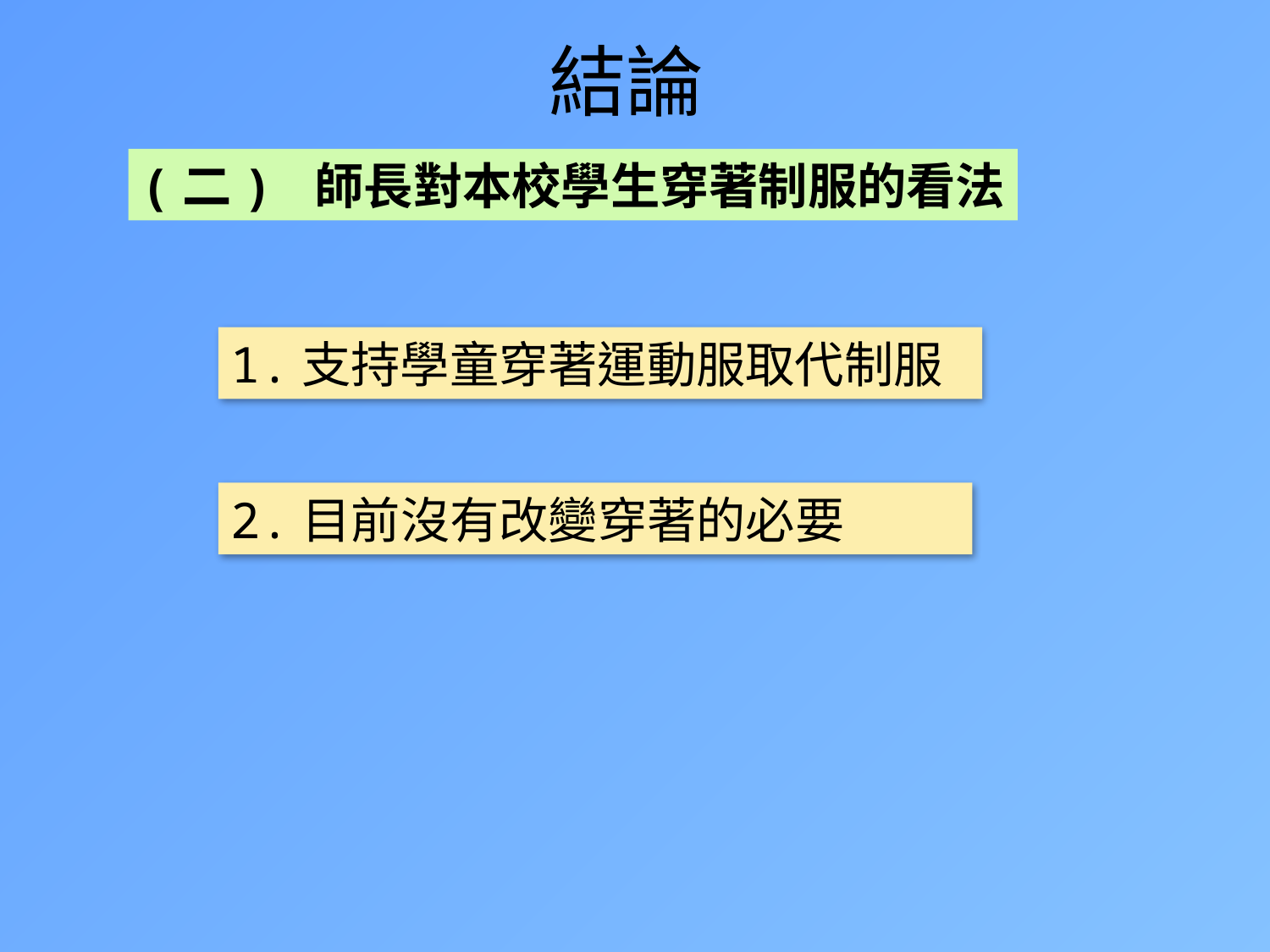

# 結論
(二) 師長對本校學生穿著制服的看法
1.支持學童穿著運動服取代制服
2.目前沒有改變穿著的必要